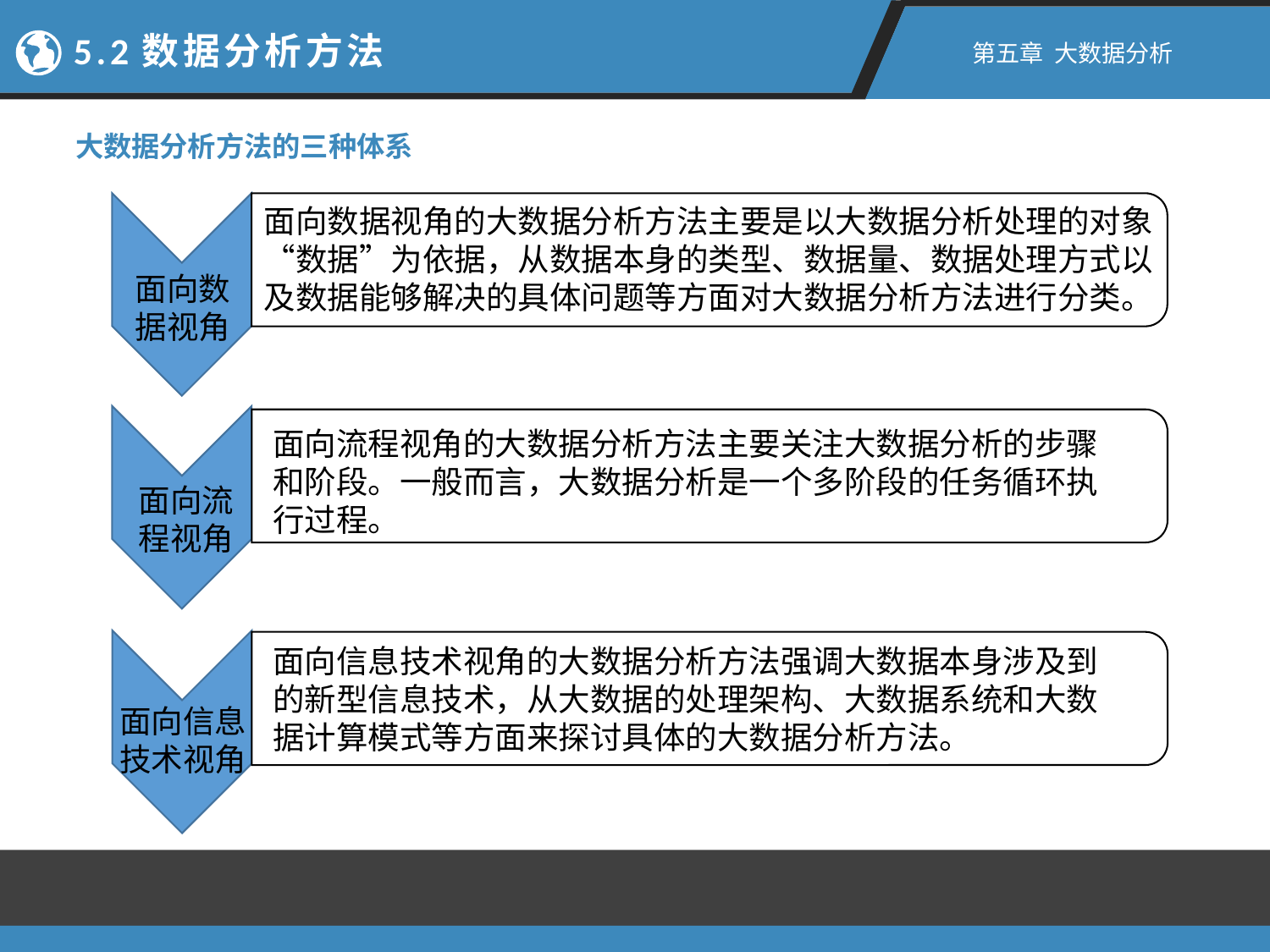

5.2数据分析方法

第五章  大数据分析
大数据分析方法的三种体系
面向数据视角的大数据分析方法主要是以大数据分析处理的对象“数据”为依据，从数据本身的类型、数据量、数据处理方式以及数据能够解决的具体问题等方面对大数据分析方法进行分类。

面向数据视角
面向流程视角的大数据分析方法主要关注大数据分析的步骤和阶段。一般而言，大数据分析是一个多阶段的任务循环执行过程。

面向流程视角
面向信息技术视角的大数据分析方法强调大数据本身涉及到的新型信息技术，从大数据的处理架构、大数据系统和大数据计算模式等方面来探讨具体的大数据分析方法。

面向信息技术视角